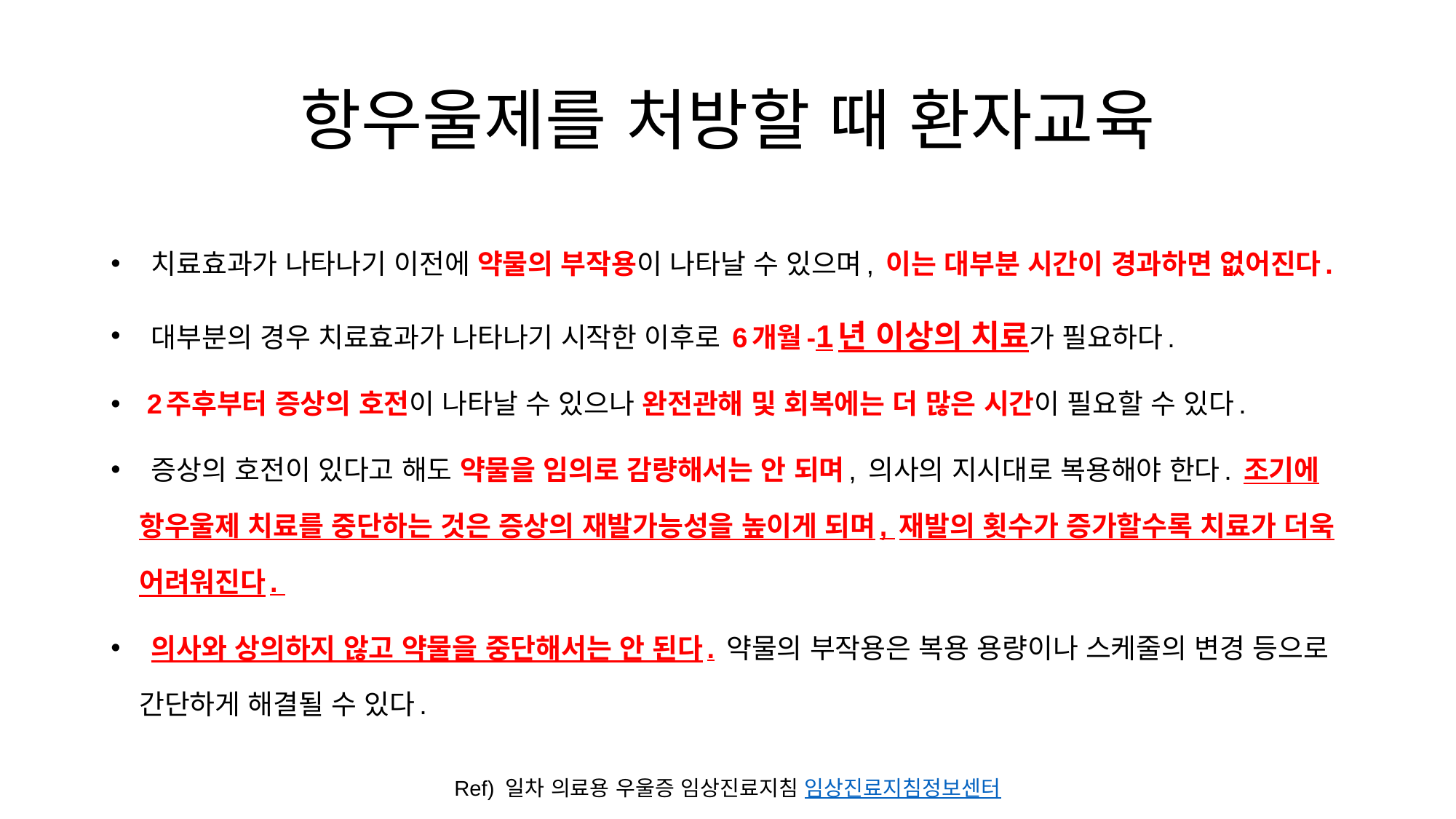

# 항우울제를 처방할 때 환자교육
 치료효과가 나타나기 이전에 약물의 부작용이 나타날 수 있으며, 이는 대부분 시간이 경과하면 없어진다.
 대부분의 경우 치료효과가 나타나기 시작한 이후로 6개월-1년 이상의 치료가 필요하다.
 2주후부터 증상의 호전이 나타날 수 있으나 완전관해 및 회복에는 더 많은 시간이 필요할 수 있다.
 증상의 호전이 있다고 해도 약물을 임의로 감량해서는 안 되며, 의사의 지시대로 복용해야 한다. 조기에 항우울제 치료를 중단하는 것은 증상의 재발가능성을 높이게 되며, 재발의 횟수가 증가할수록 치료가 더욱 어려워진다.
 의사와 상의하지 않고 약물을 중단해서는 안 된다. 약물의 부작용은 복용 용량이나 스케줄의 변경 등으로 간단하게 해결될 수 있다.
Ref) 일차 의료용 우울증 임상진료지침 임상진료지침정보센터